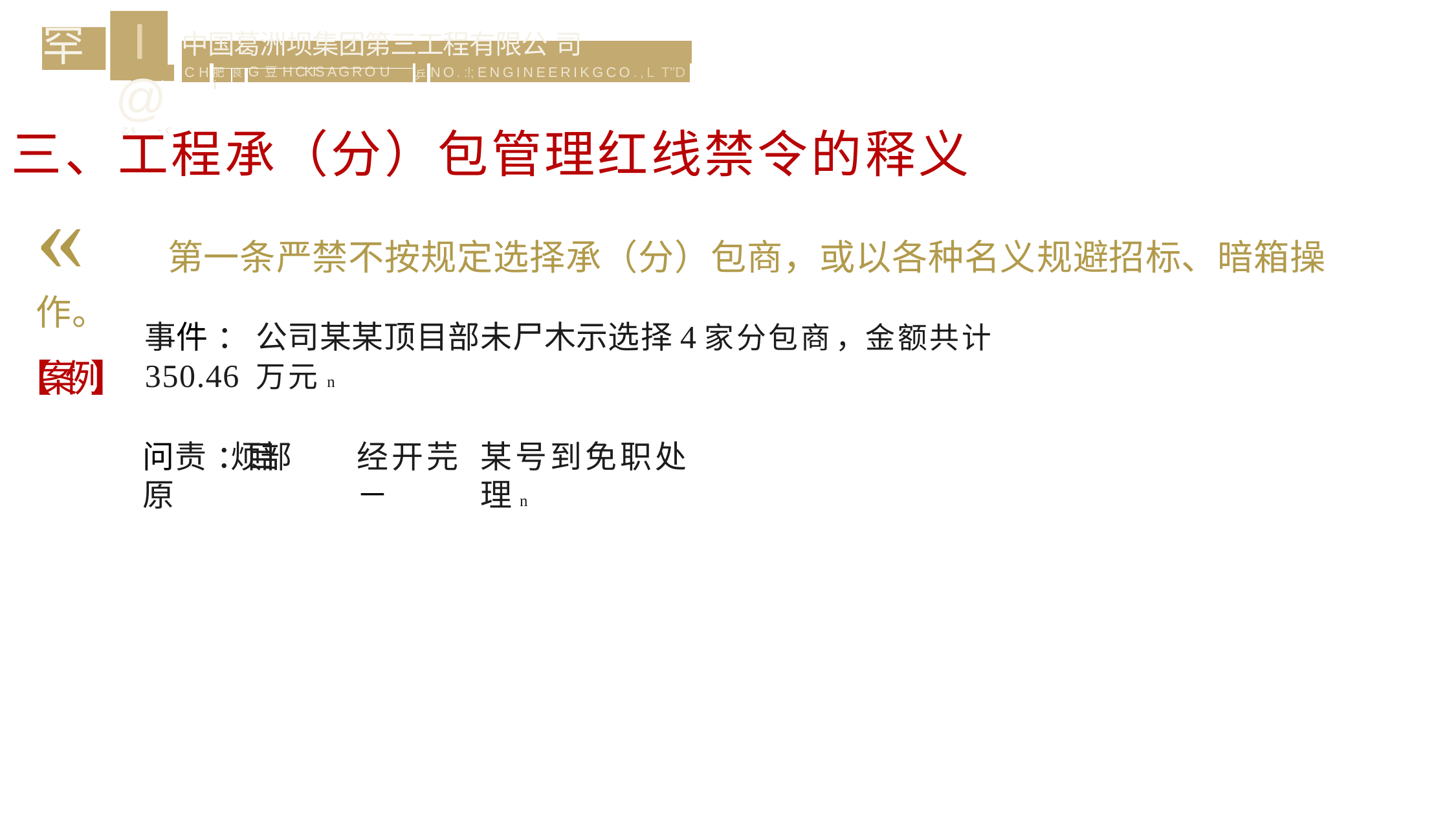

# I@
乙s	- c
罕
| 中 国 葛 洲 坝 集 团 第 三 工 程 有 限 公 司 |  |  |  |  |  |
| --- | --- | --- | --- | --- | --- |
| C H |  |  |  | 乒 | N O . :!; ENGINEERIKGCO.,L T"D |
|  | 肥i | 良 | G 豆 H CKIS A G R O U |  |  |

«	第一条严禁不按规定选择承（分）包商，或以各种名义规避招标、暗箱操作。
【案例】
三、工程承（分）包管理红线禁令的释义
事件 ： 公司某某顶目部未尸木示选择4家分包商，金额共计350.46 万元n
问责 ：烦目部原
经开芫－
某号到免职处理n